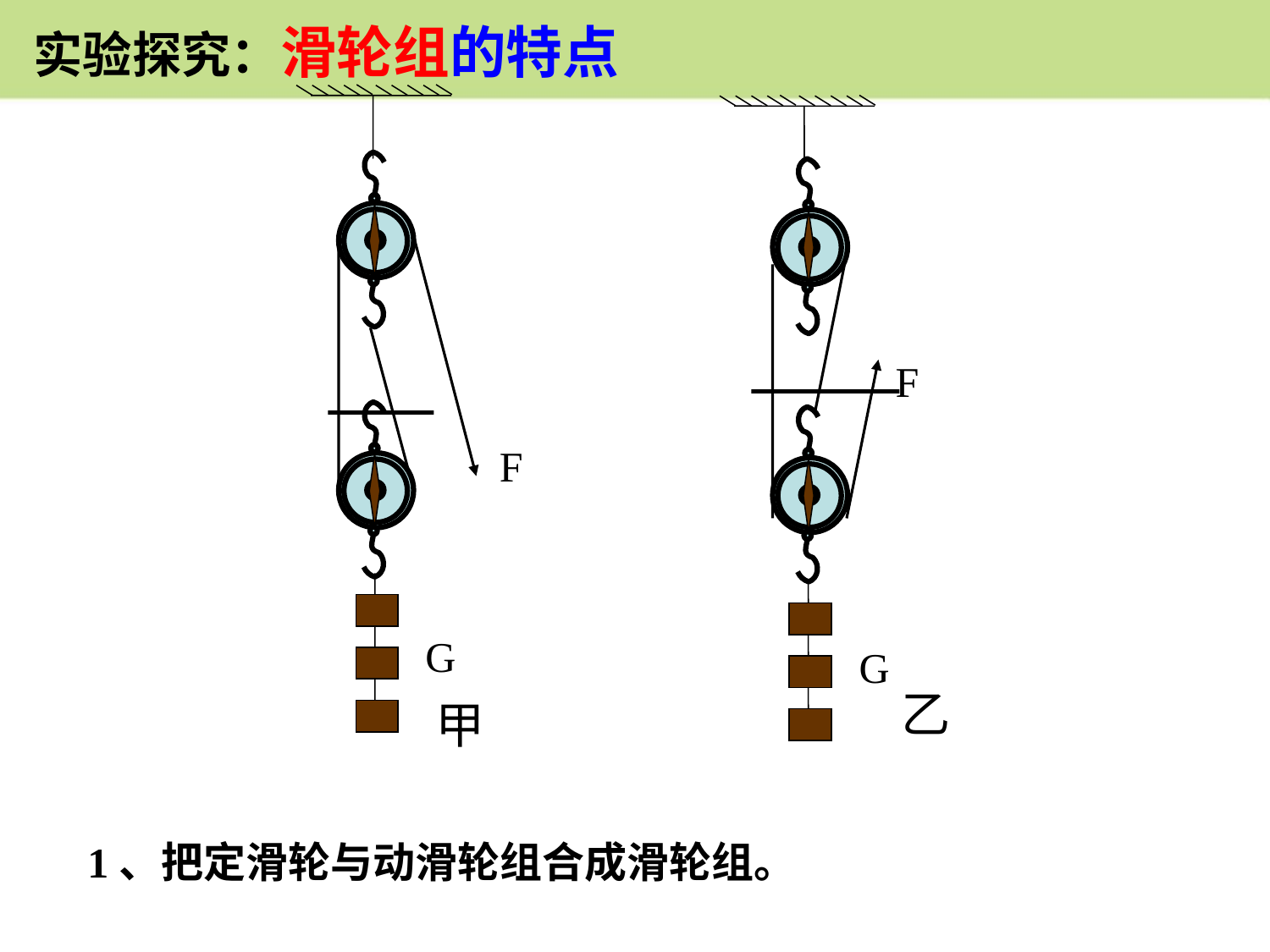

实验探究：滑轮组的特点

G

G

F

F

乙
甲
1、把定滑轮与动滑轮组合成滑轮组。